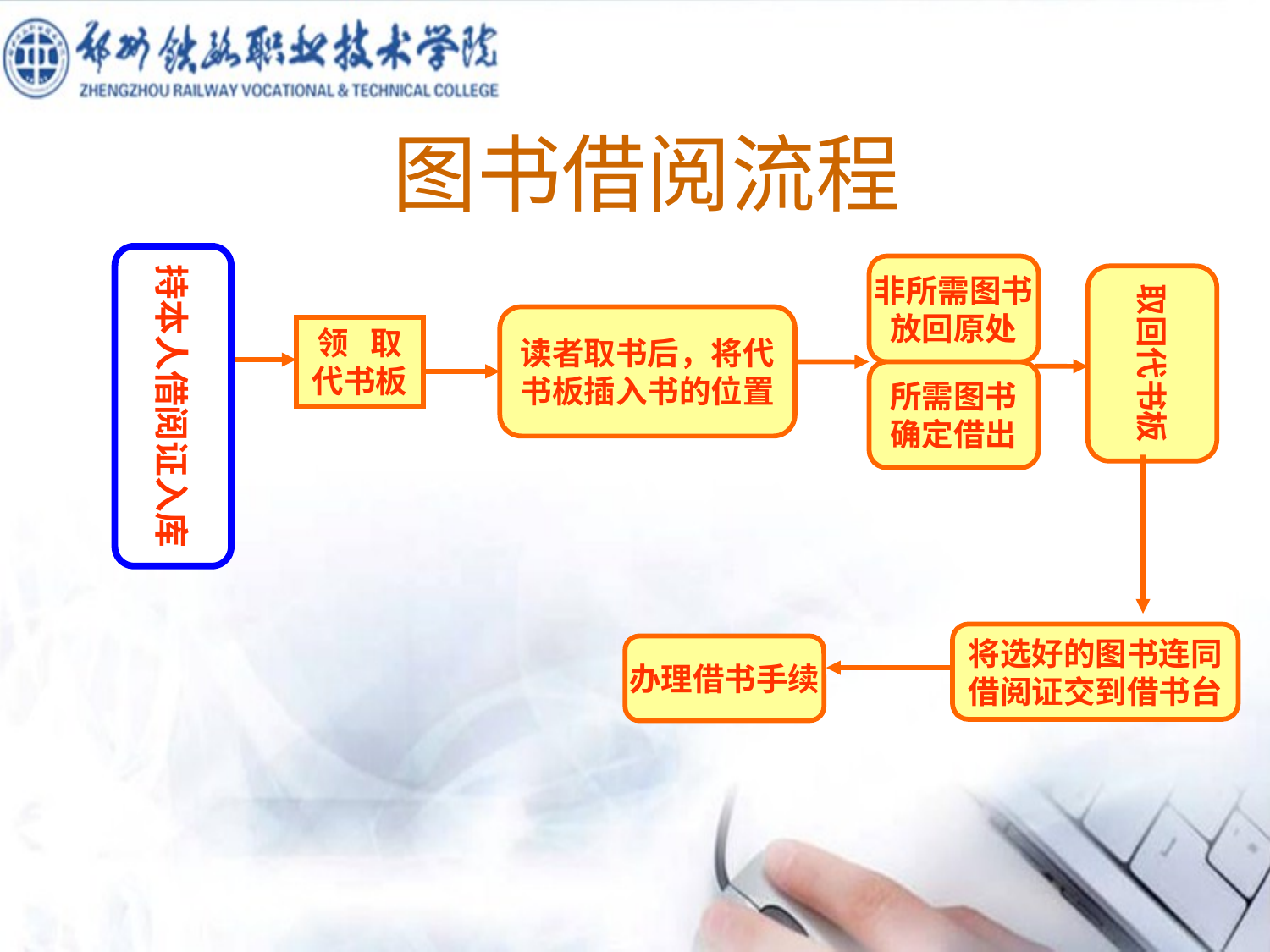

# 图书借阅流程

持本人借阅证入库
非所需图书
放回原处
所需图书
确定借出

取回代书板

读者取书后，将代
书板插入书的位置

领   取
代书板

将选好的图书连同
借阅证交到借书台
办理借书手续